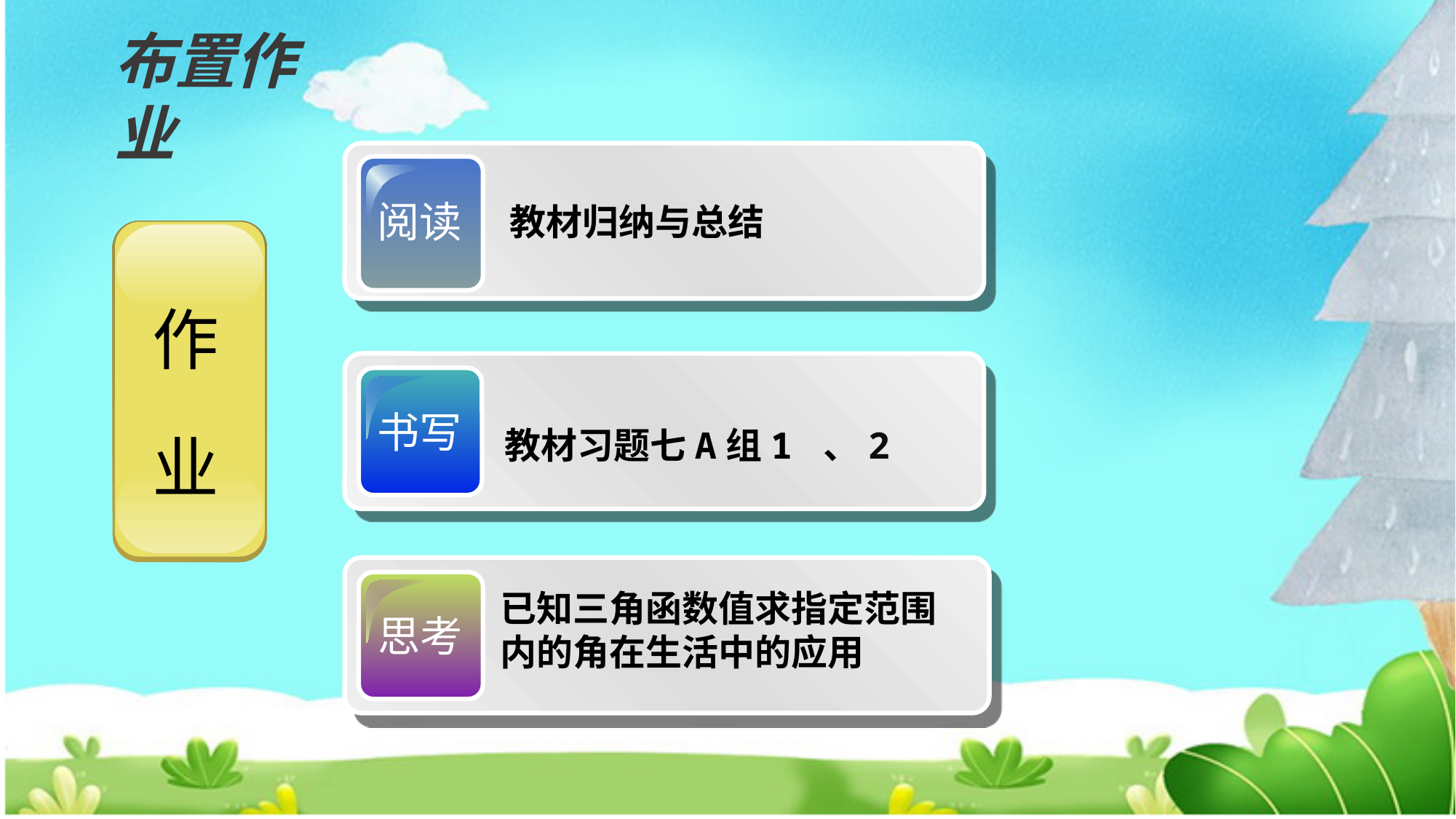

布置作业

阅读
教材归纳与总结

书写
教材习题七A组1 、2

思考

已知三角函数值求指定范围
内的角在生活中的应用

作
业